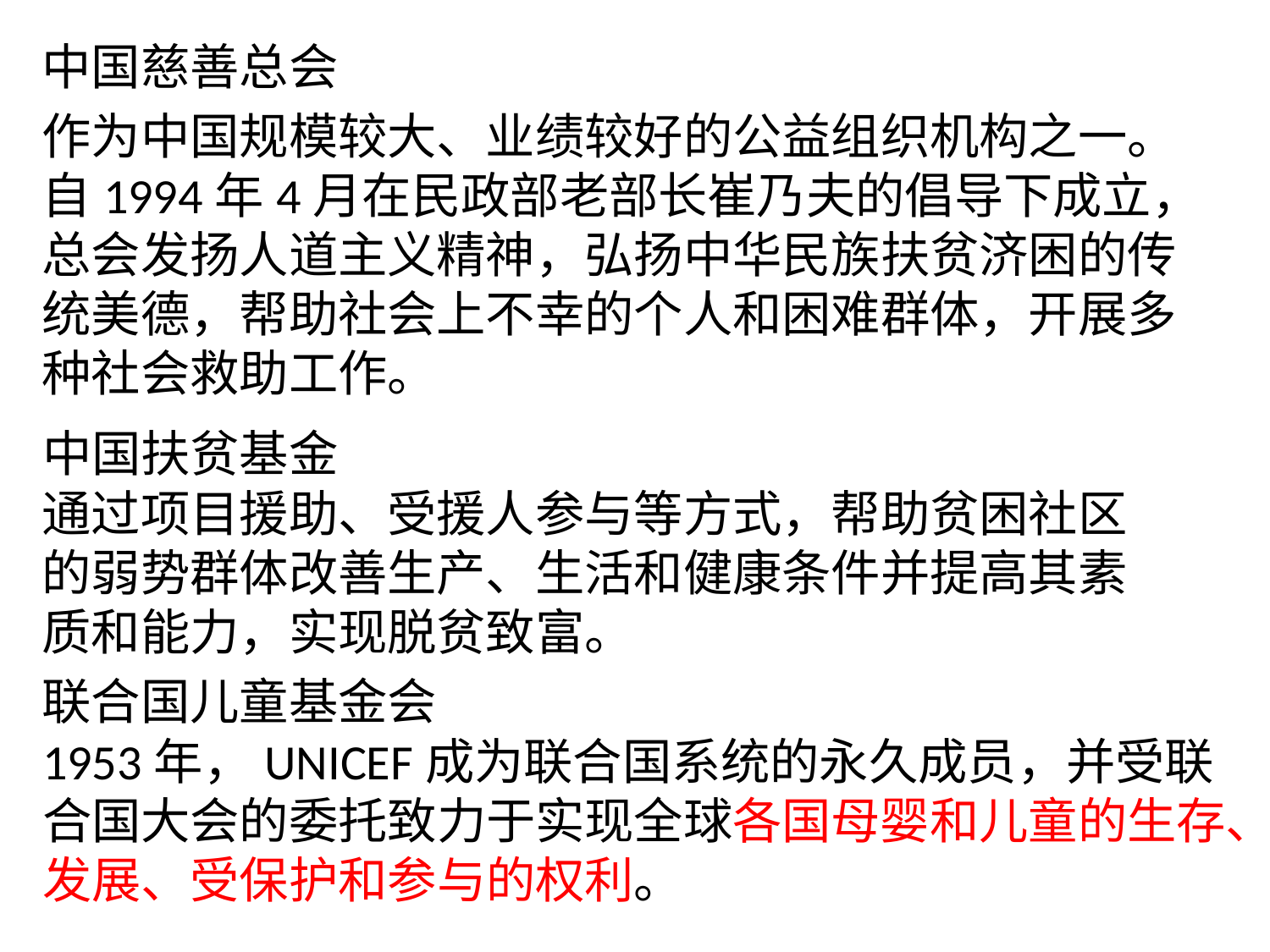

中国慈善总会
作为中国规模较大、业绩较好的公益组织机构之一。自1994年4月在民政部老部长崔乃夫的倡导下成立，总会发扬人道主义精神，弘扬中华民族扶贫济困的传统美德，帮助社会上不幸的个人和困难群体，开展多种社会救助工作。
中国扶贫基金
通过项目援助、受援人参与等方式，帮助贫困社区的弱势群体改善生产、生活和健康条件并提高其素质和能力，实现脱贫致富。

联合国儿童基金会
1953年，UNICEF成为联合国系统的永久成员，并受联合国大会的委托致力于实现全球各国母婴和儿童的生存、发展、受保护和参与的权利。